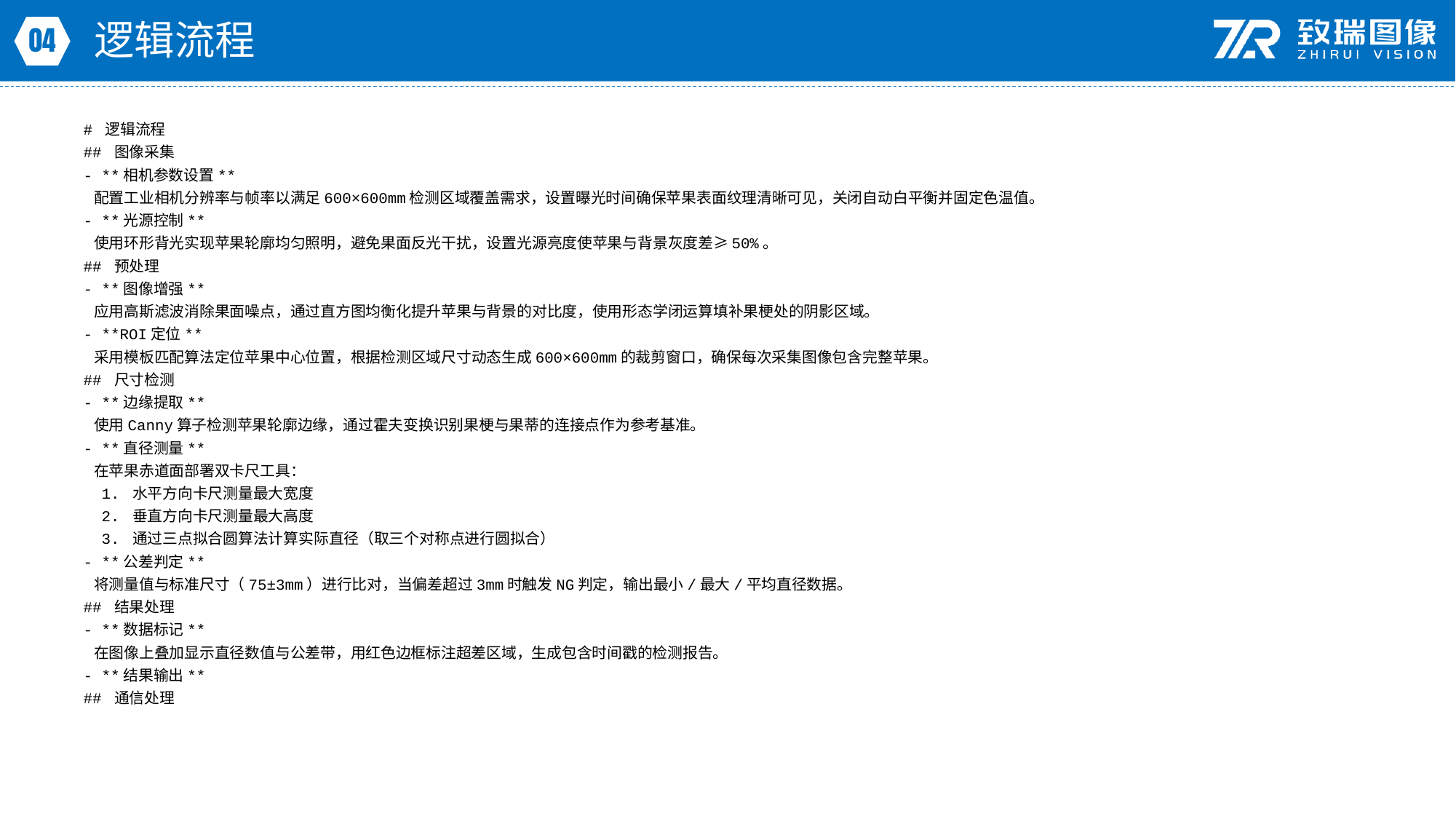

逻辑流程
04

# 逻辑流程
## 图像采集
- **相机参数设置**
  配置工业相机分辨率与帧率以满足600×600mm检测区域覆盖需求，设置曝光时间确保苹果表面纹理清晰可见，关闭自动白平衡并固定色温值。
- **光源控制**
  使用环形背光实现苹果轮廓均匀照明，避免果面反光干扰，设置光源亮度使苹果与背景灰度差≥50%。
## 预处理
- **图像增强**
  应用高斯滤波消除果面噪点，通过直方图均衡化提升苹果与背景的对比度，使用形态学闭运算填补果梗处的阴影区域。
- **ROI定位**
  采用模板匹配算法定位苹果中心位置，根据检测区域尺寸动态生成600×600mm的裁剪窗口，确保每次采集图像包含完整苹果。
## 尺寸检测
- **边缘提取**
  使用Canny算子检测苹果轮廓边缘，通过霍夫变换识别果梗与果蒂的连接点作为参考基准。
- **直径测量**
  在苹果赤道面部署双卡尺工具：
  1. 水平方向卡尺测量最大宽度
  2. 垂直方向卡尺测量最大高度
  3. 通过三点拟合圆算法计算实际直径（取三个对称点进行圆拟合）
- **公差判定**
  将测量值与标准尺寸（75±3mm）进行比对，当偏差超过3mm时触发NG判定，输出最小/最大/平均直径数据。
## 结果处理
- **数据标记**
  在图像上叠加显示直径数值与公差带，用红色边框标注超差区域，生成包含时间戳的检测报告。
- **结果输出**
## 通信处理